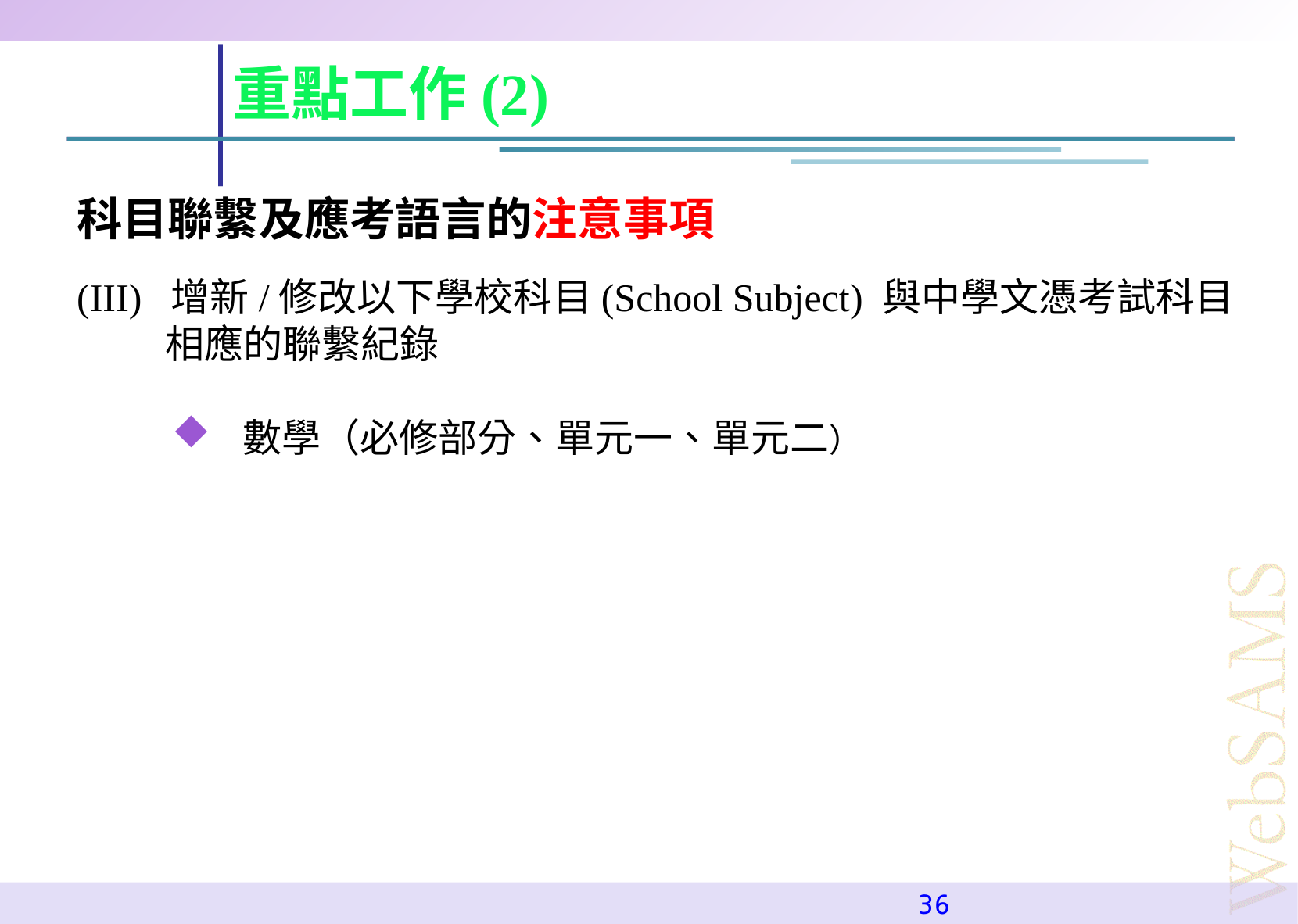

重點工作(2)

科目聯繫及應考語言的注意事項

(III)  增新/修改以下學校科目(School Subject) 與中學文憑考試科目
         相應的聯繫紀錄

  數學（必修部分、單元一、單元二）